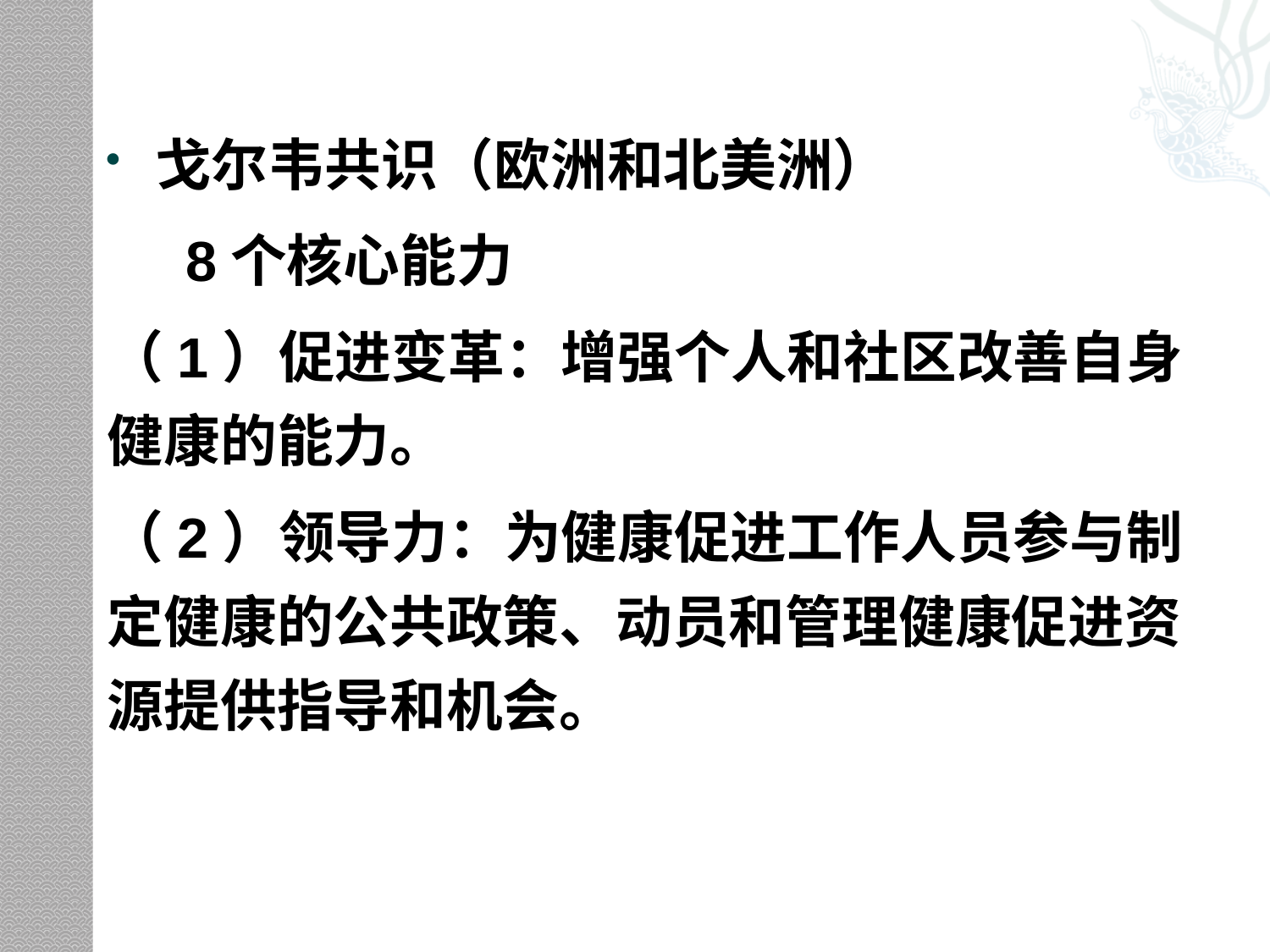

#
戈尔韦共识（欧洲和北美洲）
     8个核心能力
（1）促进变革：增强个人和社区改善自身健康的能力。
（2）领导力：为健康促进工作人员参与制定健康的公共政策、动员和管理健康促进资源提供指导和机会。